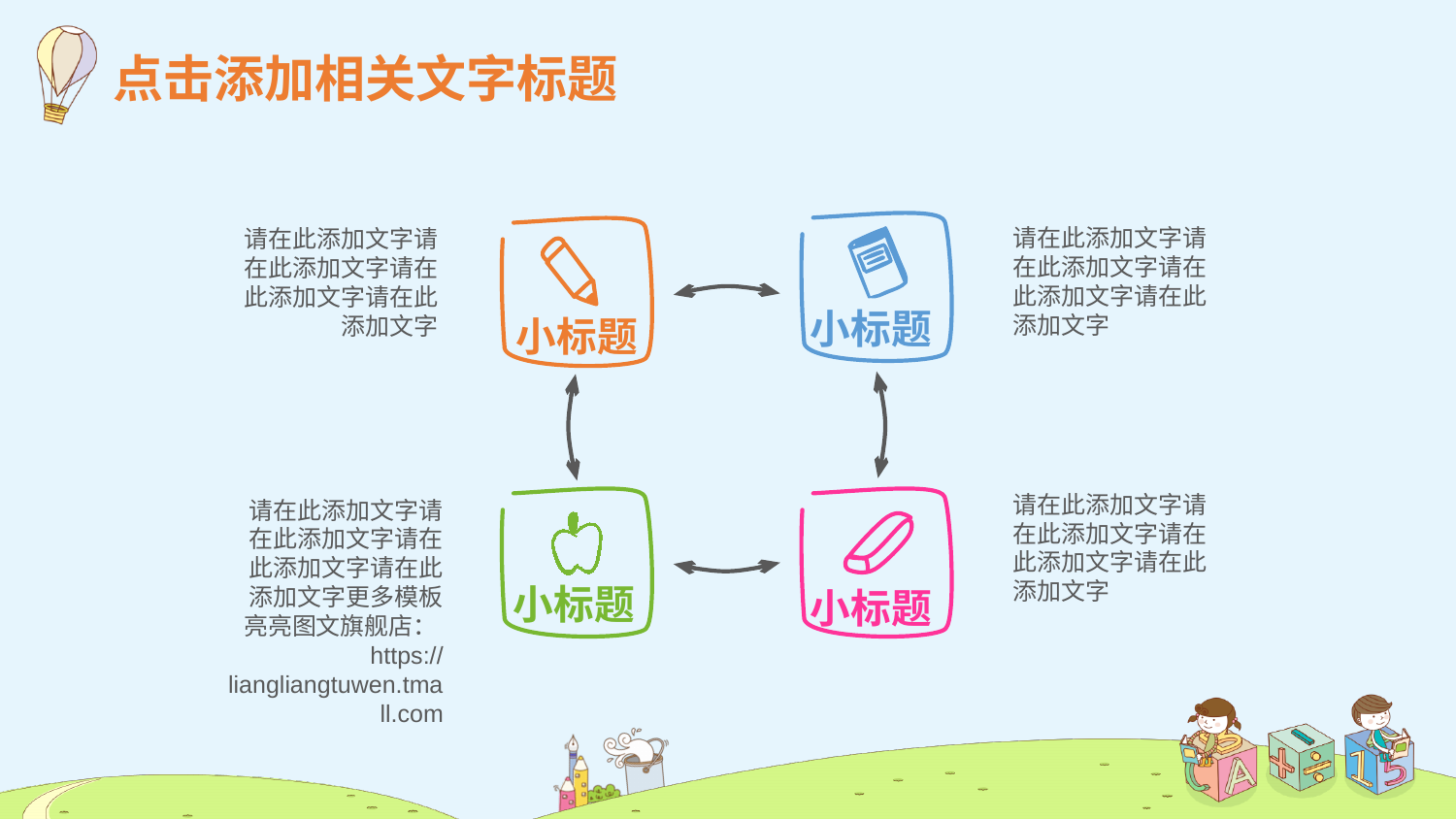

点击添加相关文字标题

请在此添加文字请在此添加文字请在此添加文字请在此添加文字
请在此添加文字请在此添加文字请在此添加文字请在此添加文字

小标题
小标题

请在此添加文字请在此添加文字请在此添加文字请在此添加文字

请在此添加文字请在此添加文字请在此添加文字请在此添加文字更多模板亮亮图文旗舰店：https://liangliangtuwen.tmall.com

小标题
小标题